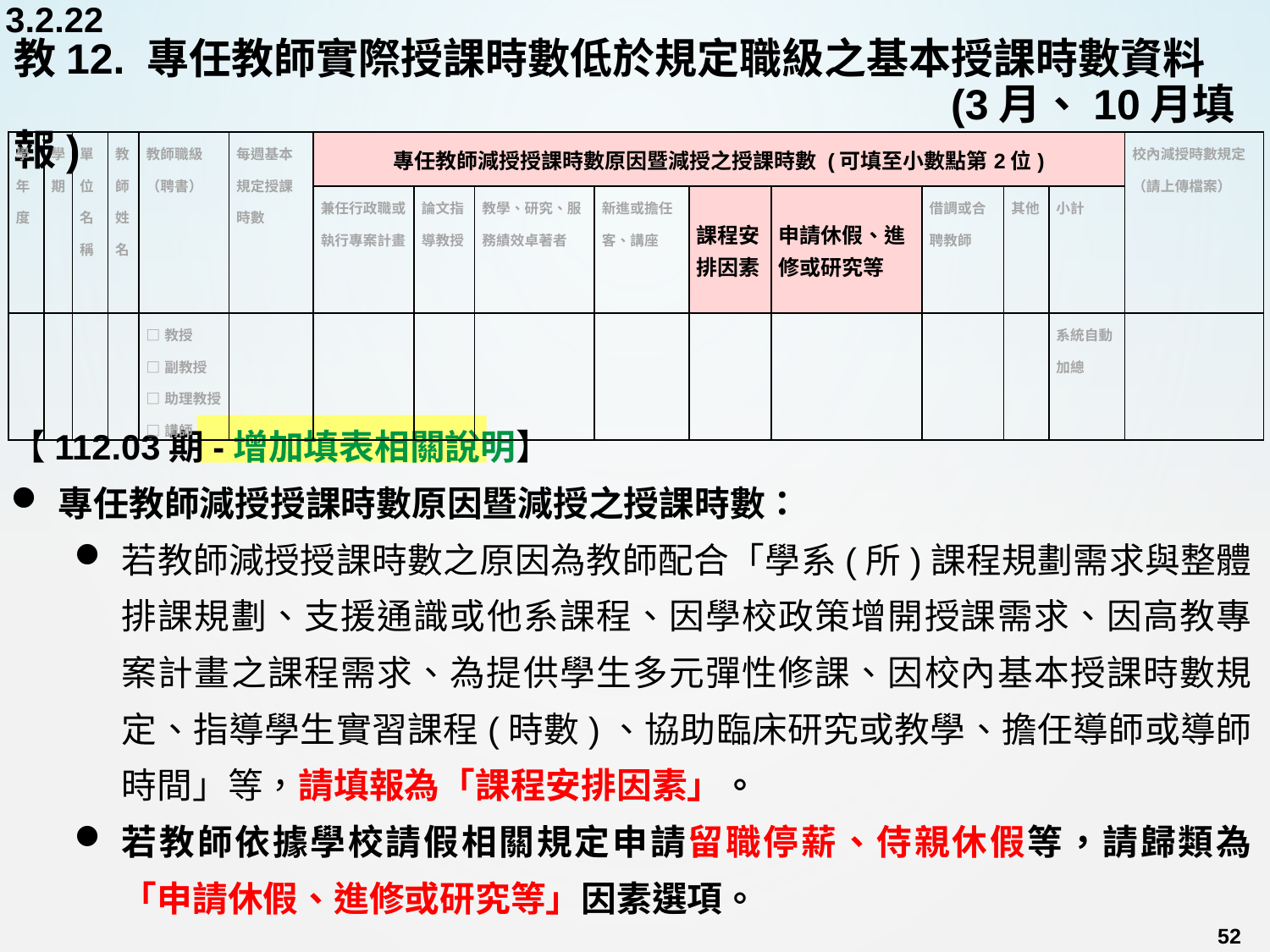

3.2.22
# 教12. 專任教師實際授課時數低於規定職級之基本授課時數資料	 	          	    				    (3月、10月填報)
| 學年度 | 學期 | 單位 名稱 | 教師姓名 | 教師職級（聘書） | 每週基本規定授課時數 | 專任教師減授授課時數原因暨減授之授課時數 (可填至小數點第2位) |  |  |  |  |  |  |  |  | 校內減授時數規定（請上傳檔案） |
| --- | --- | --- | --- | --- | --- | --- | --- | --- | --- | --- | --- | --- | --- | --- | --- |
|  |  |  |  |  |  | 兼任行政職或執行專案計畫 | 論文指導教授 | 教學、研究、服務績效卓著者 | 新進或擔任客、講座 | 課程安排因素 | 申請休假、進修或研究等 | 借調或合聘教師 | 其他 | 小計 |  |
|  |  |  |  | □教授 □副教授 □助理教授 □講師 |  |  |  |  |  |  |  |  |  | 系統自動加總 |  |
【112.03期-增加填表相關說明】
專任教師減授授課時數原因暨減授之授課時數：
若教師減授授課時數之原因為教師配合「學系(所)課程規劃需求與整體排課規劃、支援通識或他系課程、因學校政策增開授課需求、因高教專案計畫之課程需求、為提供學生多元彈性修課、因校內基本授課時數規定、指導學生實習課程(時數)、協助臨床研究或教學、擔任導師或導師時間」等，請填報為「課程安排因素」。
若教師依據學校請假相關規定申請留職停薪、侍親休假等，請歸類為「申請休假、進修或研究等」因素選項。